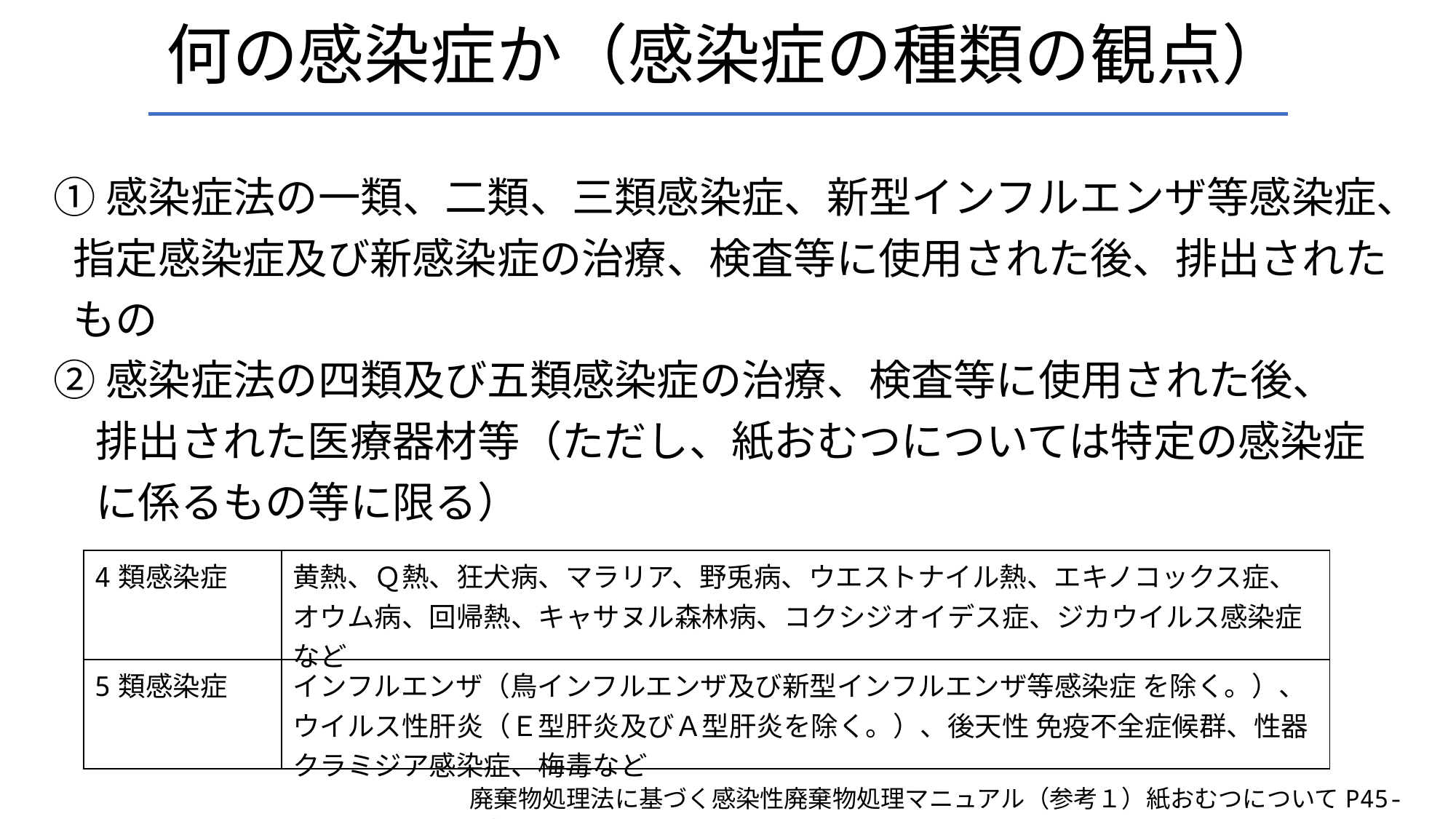

# 何の感染症か（感染症の種類の観点）
①感染症法の一類、二類、三類感染症、新型インフルエンザ等感染症、
 指定感染症及び新感染症の治療、検査等に使用された後、排出された
 もの
②感染症法の四類及び五類感染症の治療、検査等に使用された後、
　排出された医療器材等（ただし、紙おむつについては特定の感染症
　に係るもの等に限る）

| 4類感染症 | 黄熱、Ｑ熱、狂犬病、マラリア、野兎病、ウエストナイル熱、エキノコックス症、 オウム病、回帰熱、キャサヌル森林病、コクシジオイデス症、ジカウイルス感染症など |
| --- | --- |
| 5類感染症 | インフルエンザ（鳥インフルエンザ及び新型インフルエンザ等感染症 を除く。）、ウイルス性肝炎（Ｅ型肝炎及びＡ型肝炎を除く。）、後天性 免疫不全症候群、性器クラミジア感染症、梅毒など |
廃棄物処理法に基づく感染性廃棄物処理マニュアル（参考１）紙おむつについてP45-46